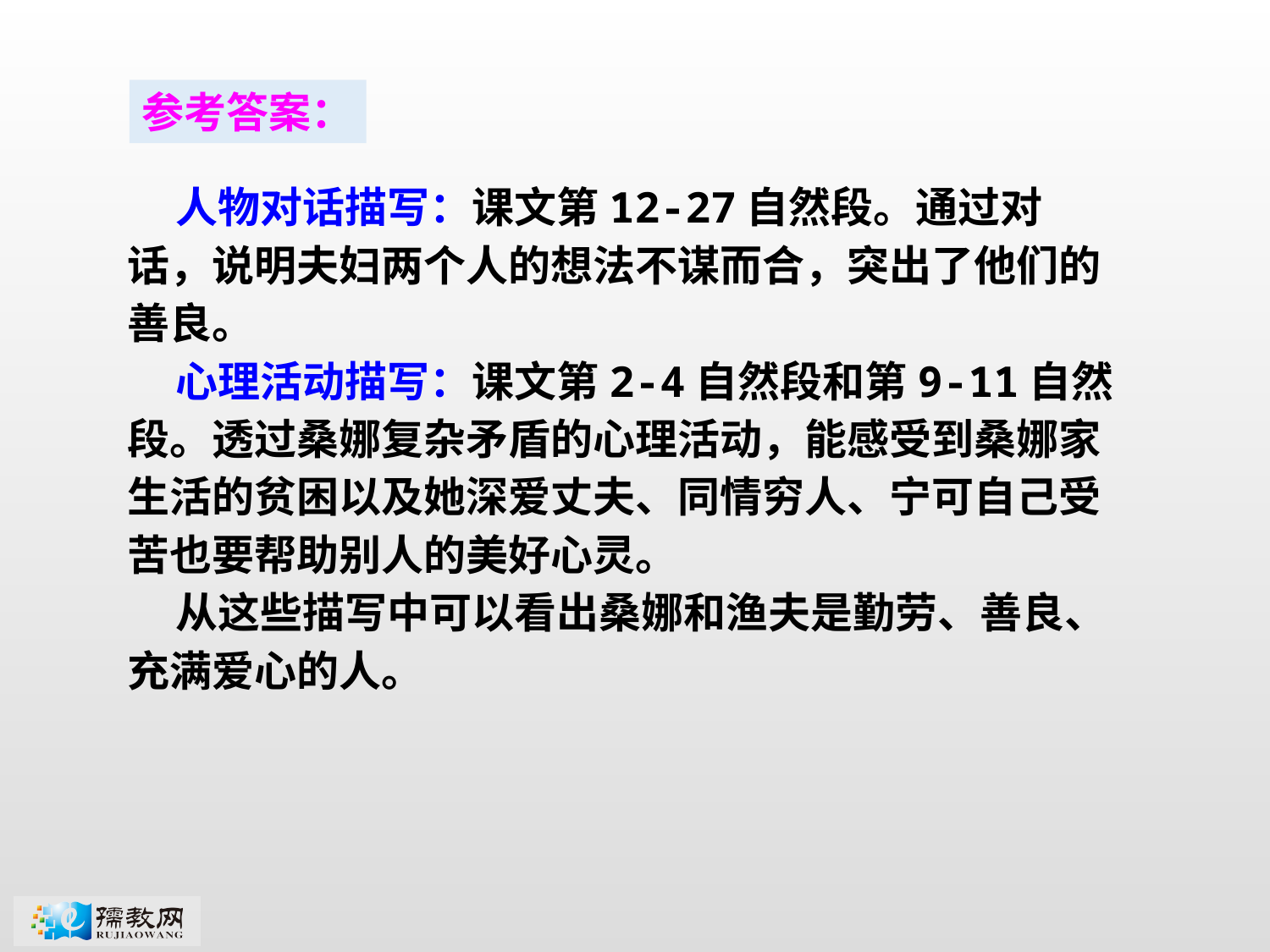

参考答案：
    人物对话描写：课文第12-27自然段。通过对话，说明夫妇两个人的想法不谋而合，突出了他们的善良。
    心理活动描写：课文第2-4自然段和第9-11自然段。透过桑娜复杂矛盾的心理活动，能感受到桑娜家生活的贫困以及她深爱丈夫、同情穷人、宁可自己受苦也要帮助别人的美好心灵。
    从这些描写中可以看出桑娜和渔夫是勤劳、善良、充满爱心的人。